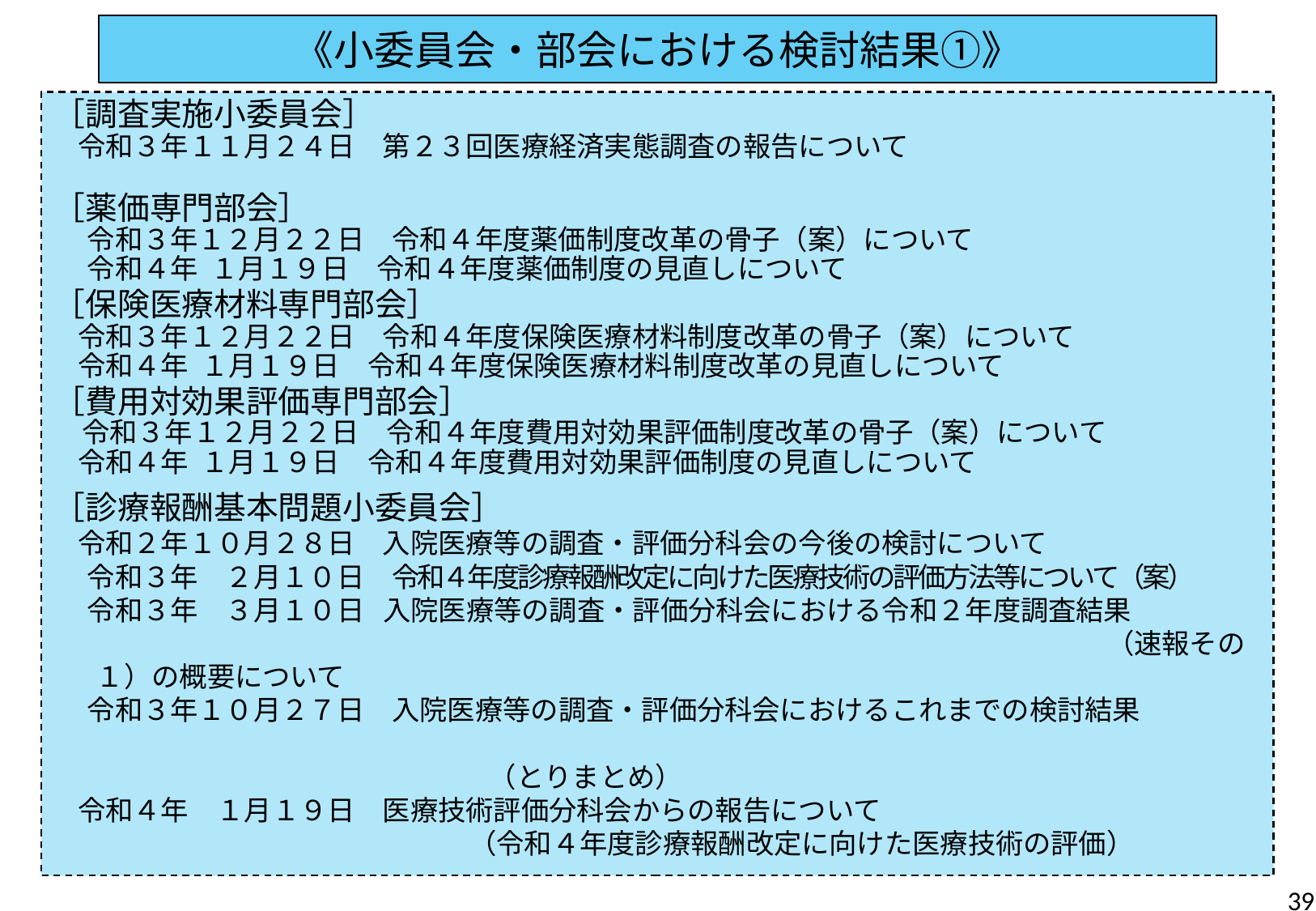

《小委員会・部会における検討結果①》
［調査実施小委員会］
   令和３年１１月２４日　第２３回医療経済実態調査の報告について

［薬価専門部会］
　 令和３年１２月２２日　令和４年度薬価制度改革の骨子（案）について
　 令和４年  １月１９日　令和４年度薬価制度の見直しについて
［保険医療材料専門部会］
   令和３年１２月２２日　令和４年度保険医療材料制度改革の骨子（案）について
   令和４年  １月１９日　令和４年度保険医療材料制度改革の見直しについて
［費用対効果評価専門部会］
   令和３年１２月２２日　令和４年度費用対効果評価制度改革の骨子（案）について
   令和４年  １月１９日　令和４年度費用対効果評価制度の見直しについて
［診療報酬基本問題小委員会］
   令和２年１０月２８日　入院医療等の調査・評価分科会の今後の検討について
　 令和３年　２月１０日　令和４年度診療報酬改定に向けた医療技術の評価方法等について（案）
　 令和３年　３月１０日   入院医療等の調査・評価分科会における令和２年度調査結果
　　　　　　　　　　　　　　　　　　　　　　　　　　　　　　　　　　　　　　（速報その１）の概要について
　 令和３年１０月２７日　入院医療等の調査・評価分科会におけるこれまでの検討結果
　　　　　　　　　　　　　　　　　　　　　　　　　　　　　　　　　　　　　　　　　　　　　　　　　（とりまとめ）
   令和４年　１月１９日　医療技術評価分科会からの報告について
　　　　　　　　　　　　　　　（令和４年度診療報酬改定に向けた医療技術の評価）
39